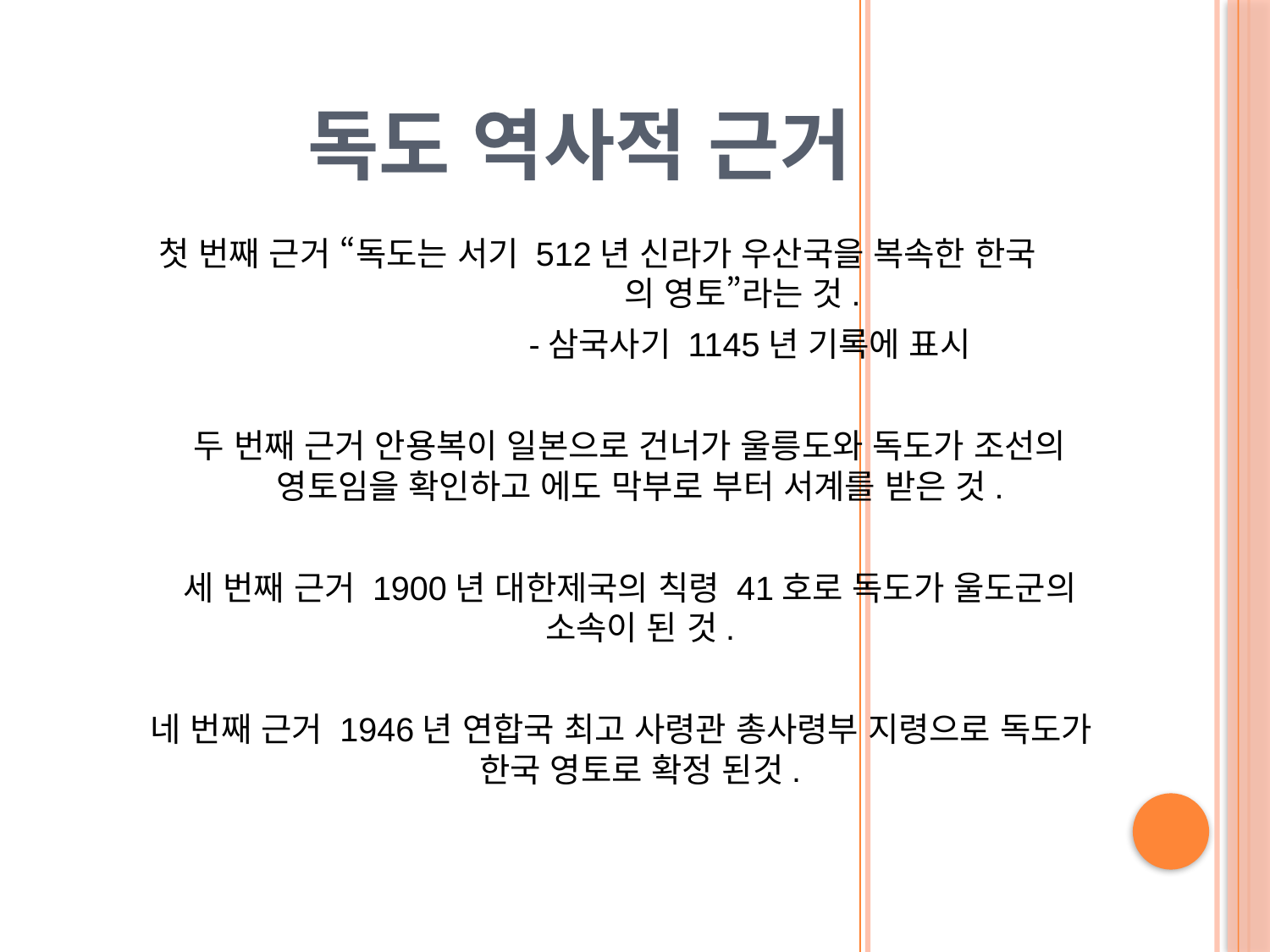

# 독도 역사적 근거
 첫 번째 근거 “독도는 서기 512년 신라가 우산국을 복속한 한국                              의 영토”라는 것.
                                          -삼국사기 1145년 기록에 표시

 두 번째 근거 안용복이 일본으로 건너가 울릉도와 독도가 조선의 영토임을 확인하고 에도 막부로 부터 서계를 받은 것.

 세 번째 근거 1900년 대한제국의 칙령 41호로 독도가 울도군의 소속이 된 것.

네 번째 근거 1946년 연합국 최고 사령관 총사령부 지령으로 독도가 한국 영토로 확정 된것.